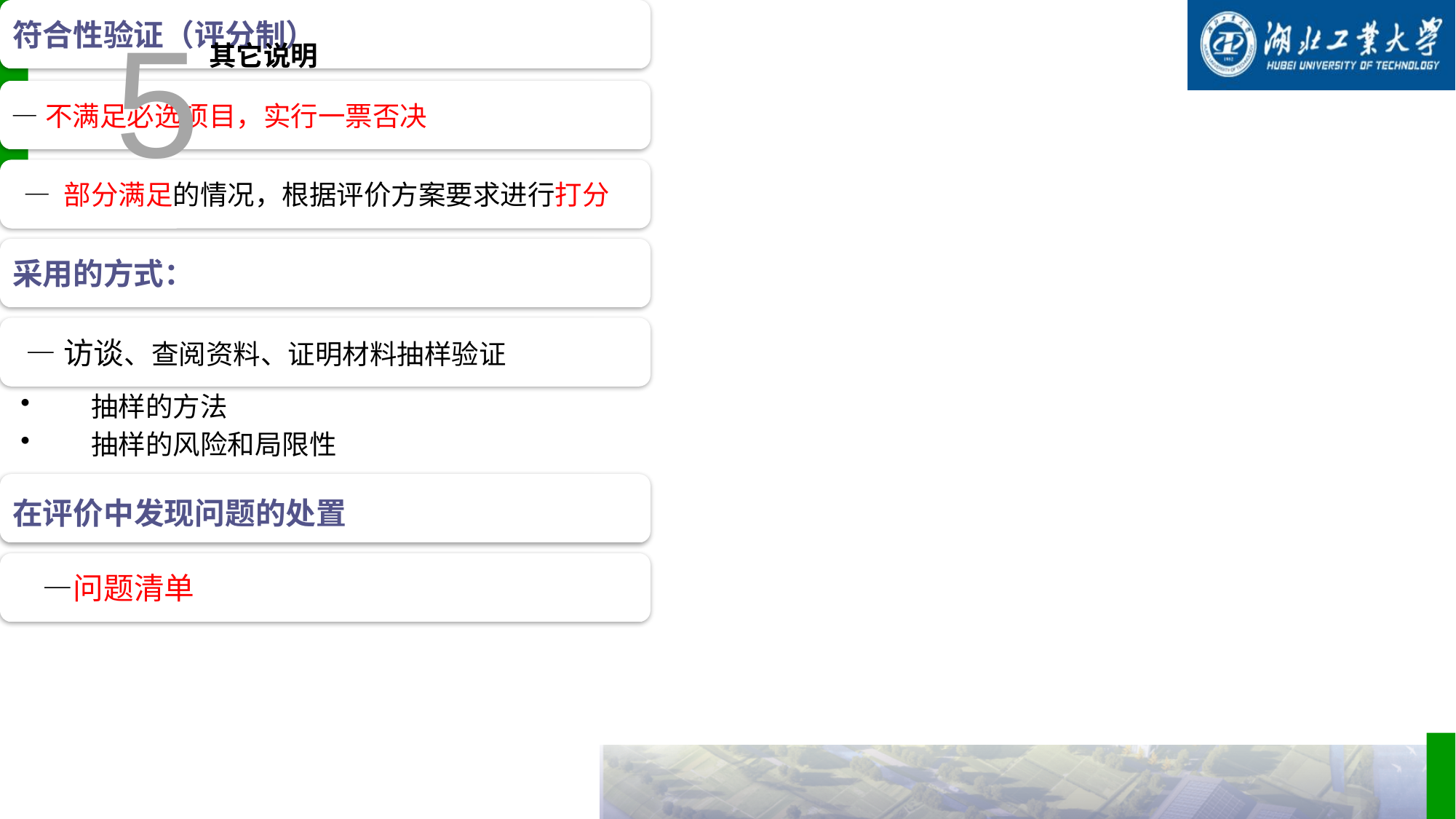

5
其它说明
评价方法
符合性验证（评分制）
—不满足必选项目，实行一票否决
  — 部分满足的情况，根据评价方案要求进行打分
采用的方式：
  —访谈、查阅资料、证明材料抽样验证
       抽样的方法
       抽样的风险和局限性
在评价中发现问题的处置
　—问题清单